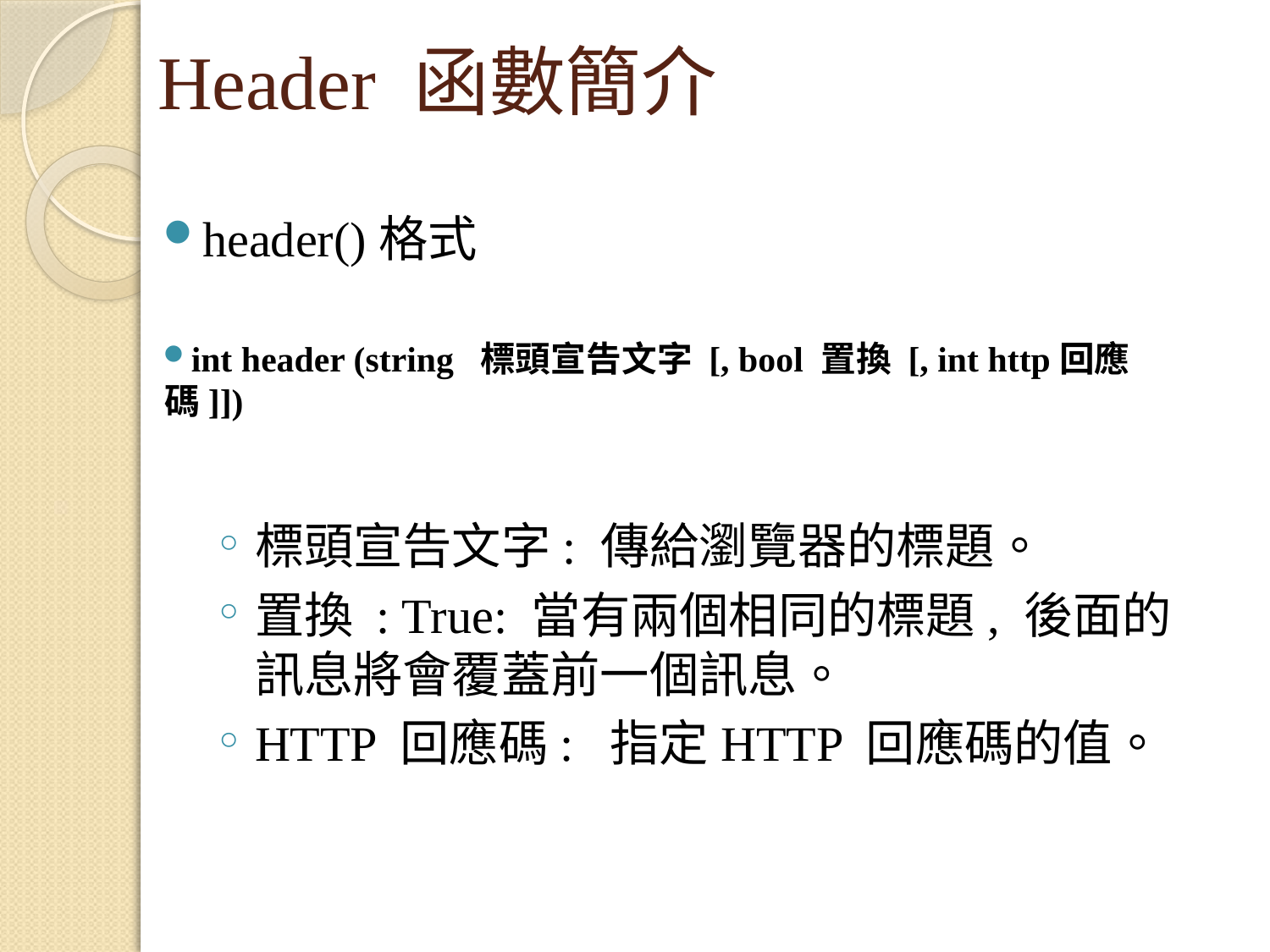

# Header 函數簡介
header()格式
int header (string  標頭宣告文字 [, bool 置換 [, int http回應碼]])

標頭宣告文字: 傳給瀏覽器的標題。
置換 : True: 當有兩個相同的標題, 後面的訊息將會覆蓋前一個訊息。
HTTP 回應碼:  指定HTTP 回應碼的值。